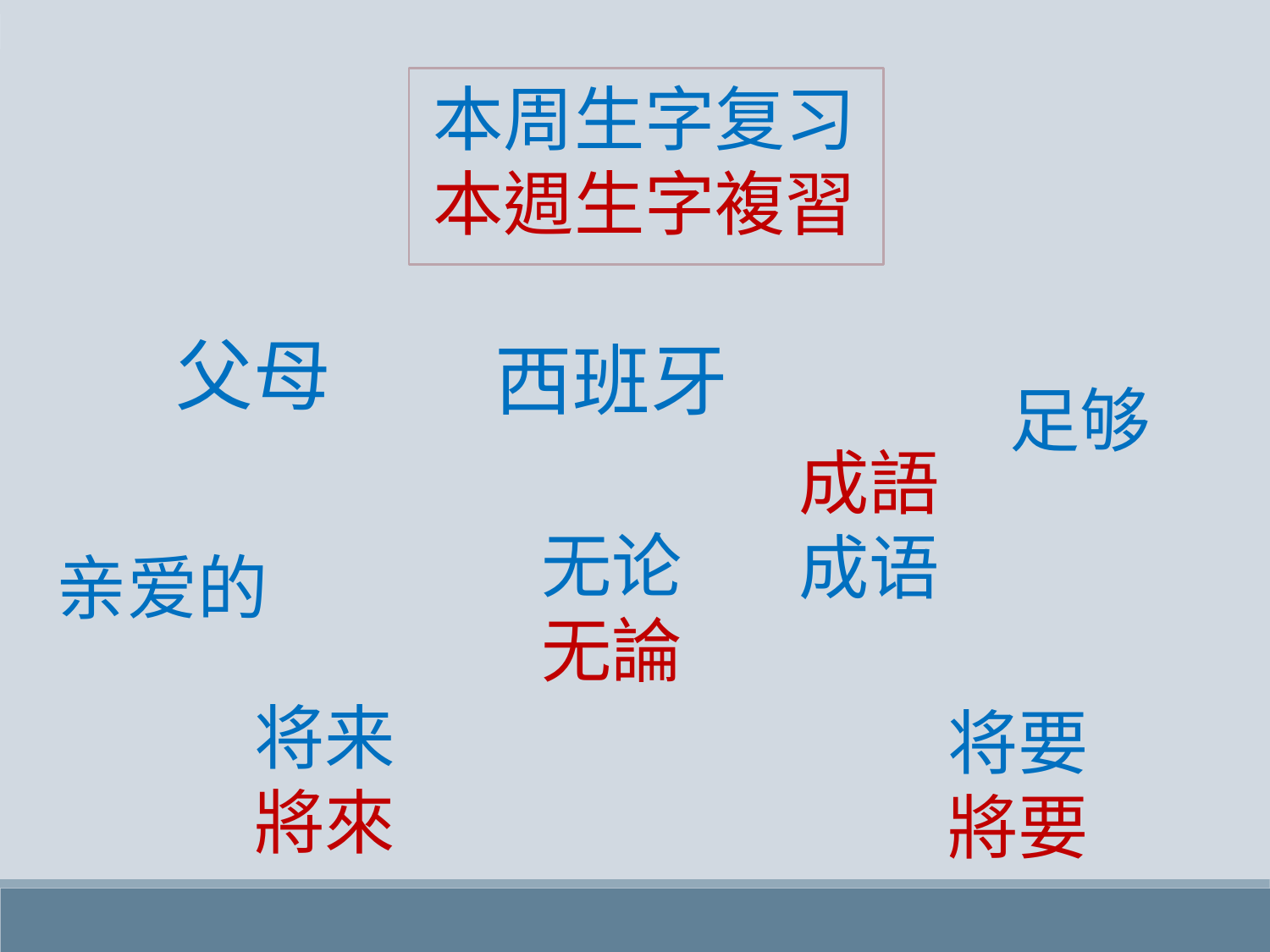

本周生字复习
本週生字複習

父母
西班牙
足够
成語
成语
无论
无論
亲爱的
将来
將來
将要
將要